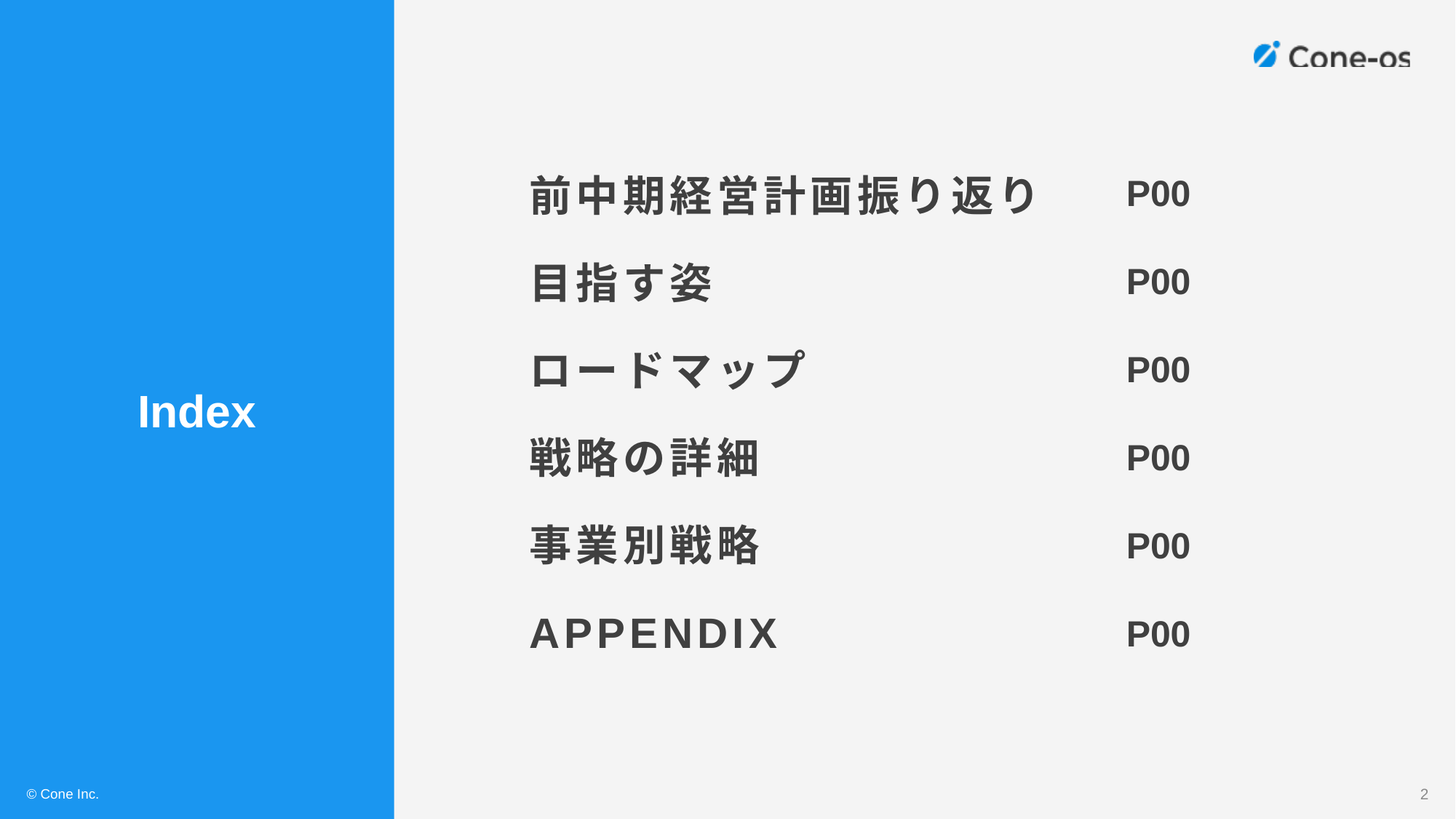

前中期経営計画振り返り
目指す姿
ロードマップ
戦略の詳細
事業別戦略
APPENDIX
P00
P00
P00
P00
P00
P00
2
© Cone Inc.